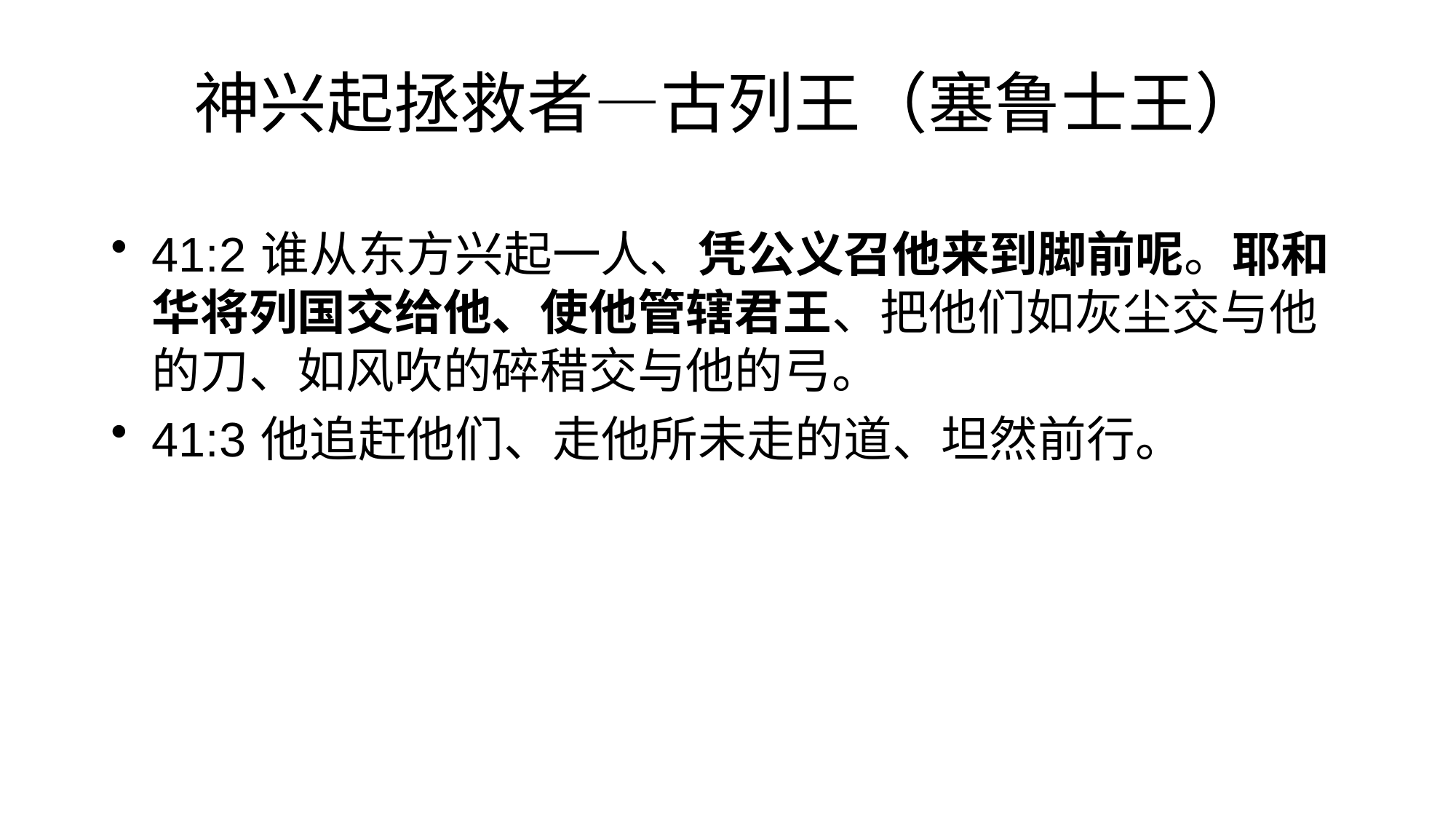

# 神兴起拯救者—古列王（塞鲁士王）
41:2	谁从东方兴起一人、凭公义召他来到脚前呢。耶和华将列国交给他、使他管辖君王、把他们如灰尘交与他的刀、如风吹的碎稓交与他的弓。
41:3	他追赶他们、走他所未走的道、坦然前行。